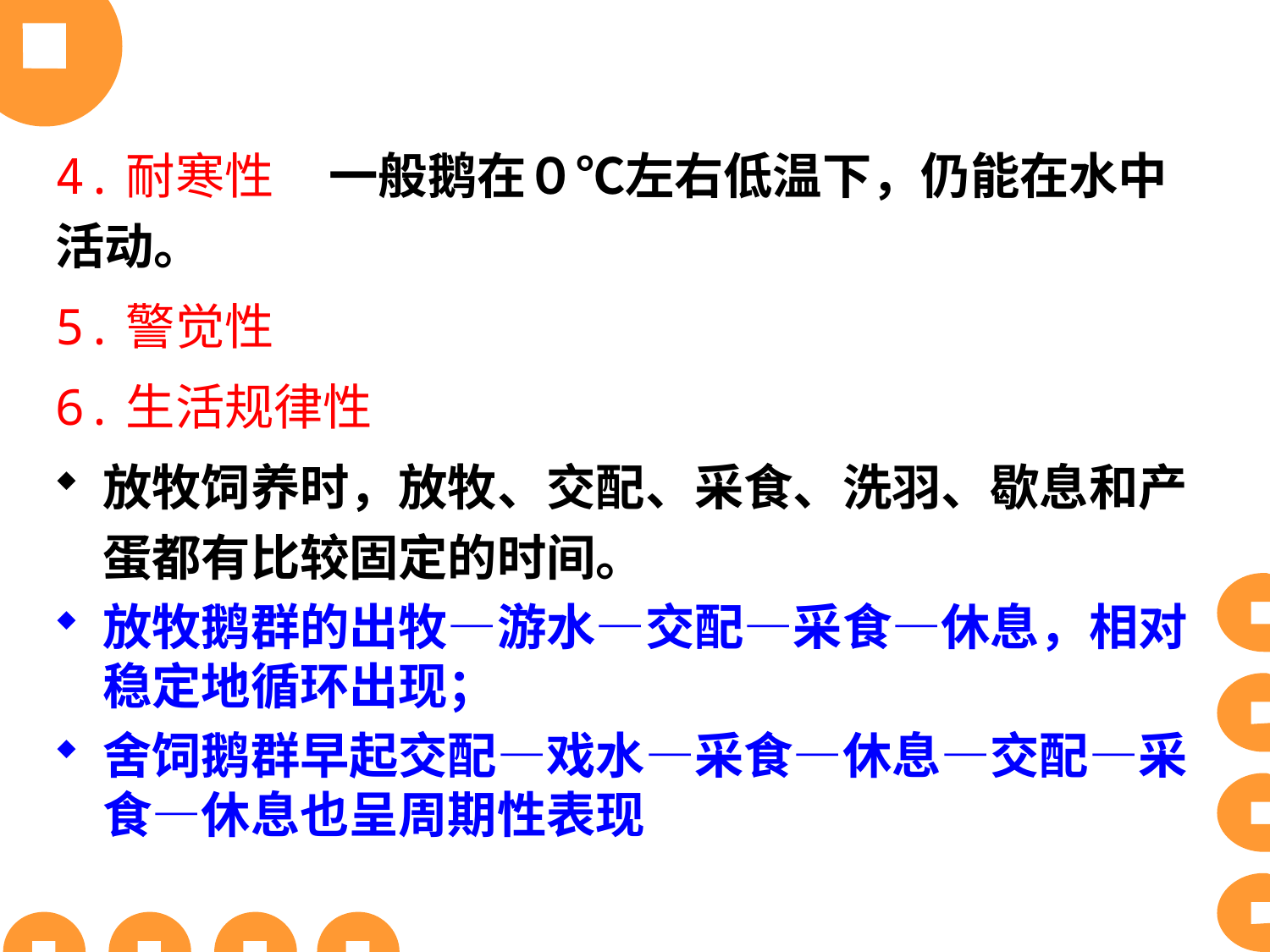

4.耐寒性     一般鹅在０℃左右低温下，仍能在水中活动。
5.警觉性
6.生活规律性
放牧饲养时，放牧、交配、采食、洗羽、歇息和产蛋都有比较固定的时间。
放牧鹅群的出牧—游水—交配—采食—休息，相对稳定地循环出现；
舍饲鹅群早起交配—戏水—采食—休息—交配—采食—休息也呈周期性表现